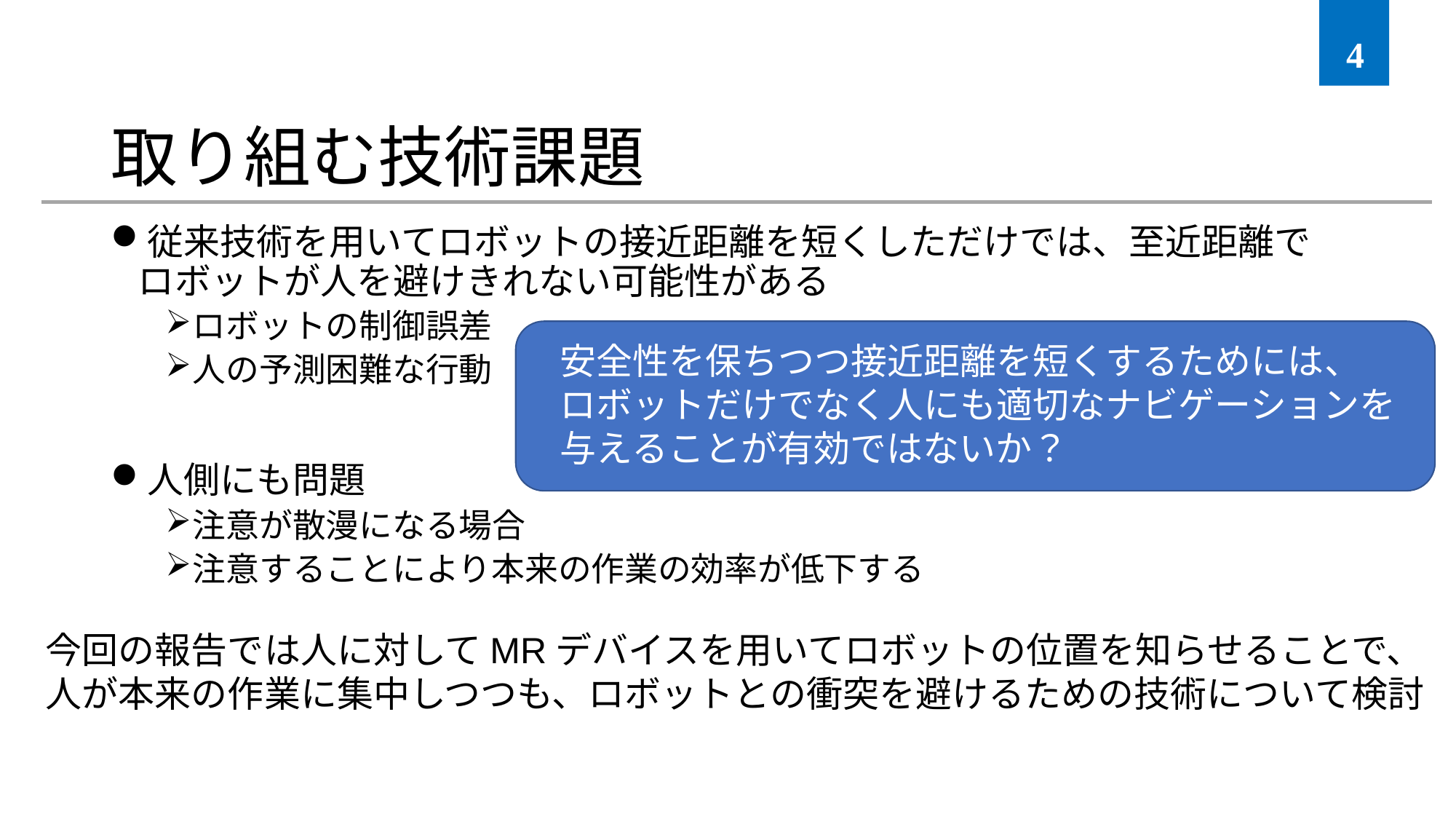

4
# 取り組む技術課題
従来技術を用いてロボットの接近距離を短くしただけでは、至近距離で
ロボットが人を避けきれない可能性がある
ロボットの制御誤差
人の予測困難な行動

人側にも問題
注意が散漫になる場合
注意することにより本来の作業の効率が低下する

安全性を保ちつつ接近距離を短くするためには、
ロボットだけでなく人にも適切なナビゲーションを与えることが有効ではないか？

今回の報告では人に対してMRデバイスを用いてロボットの位置を知らせることで、
人が本来の作業に集中しつつも、ロボットとの衝突を避けるための技術について検討